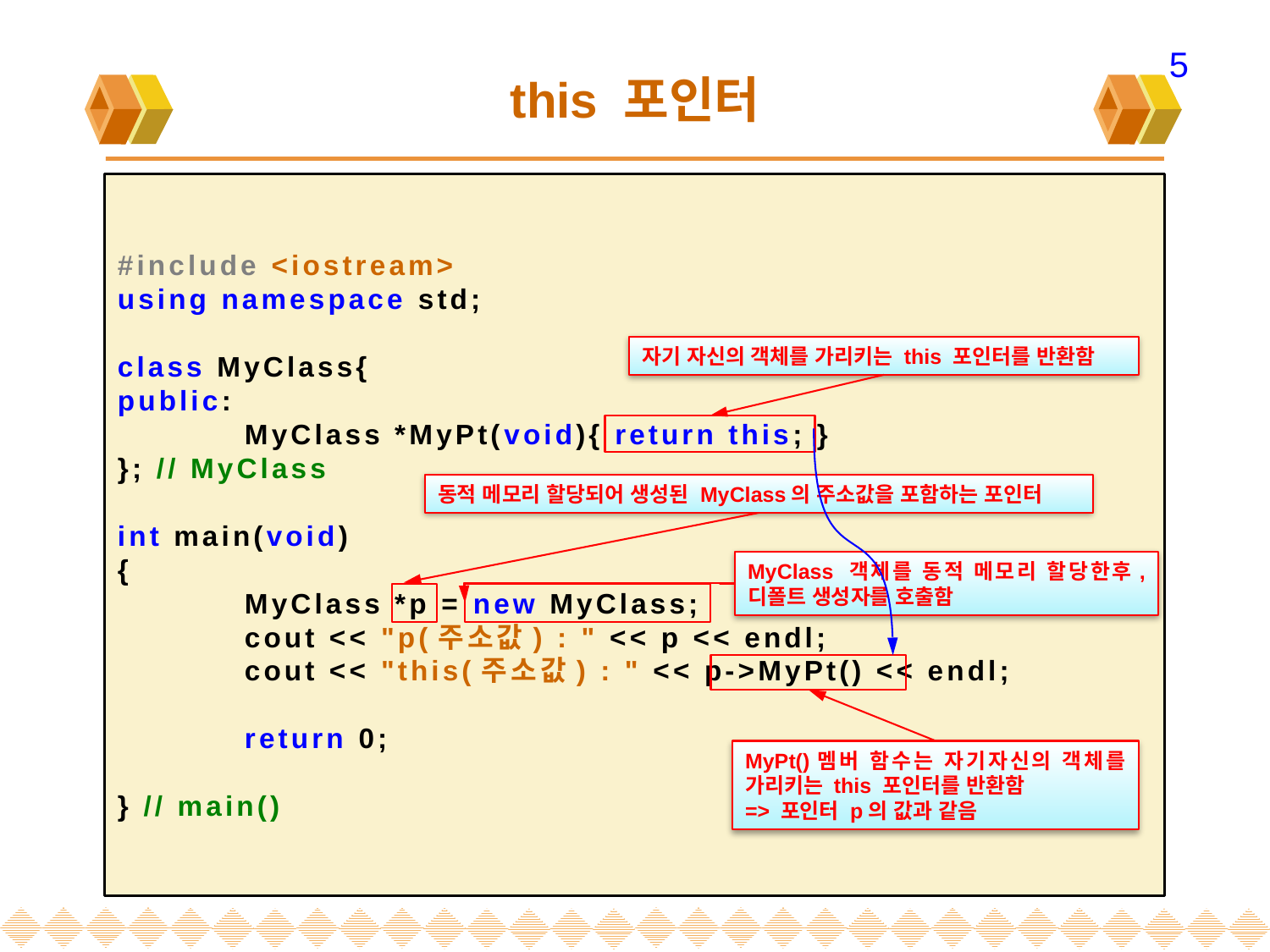

5
# this 포인터

#include <iostream>
using namespace std;

class MyClass{
public:
	MyClass *MyPt(void){ return this; }
}; // MyClass

int main(void)
{
	MyClass *p = new MyClass;
	cout << "p(주소값) : " << p << endl;
	cout << "this(주소값) : " << p->MyPt() << endl;

	return 0;

} // main()
자기 자신의 객체를 가리키는 this 포인터를 반환함

동적 메모리 할당되어 생성된 MyClass의 주소값을 포함하는 포인터
MyClass 객체를 동적 메모리 할당한후, 디폴트 생성자를 호출함

MyPt()멤버 함수는 자기자신의 객체를 가리키는 this 포인터를 반환함
=> 포인터 p의 값과 같음